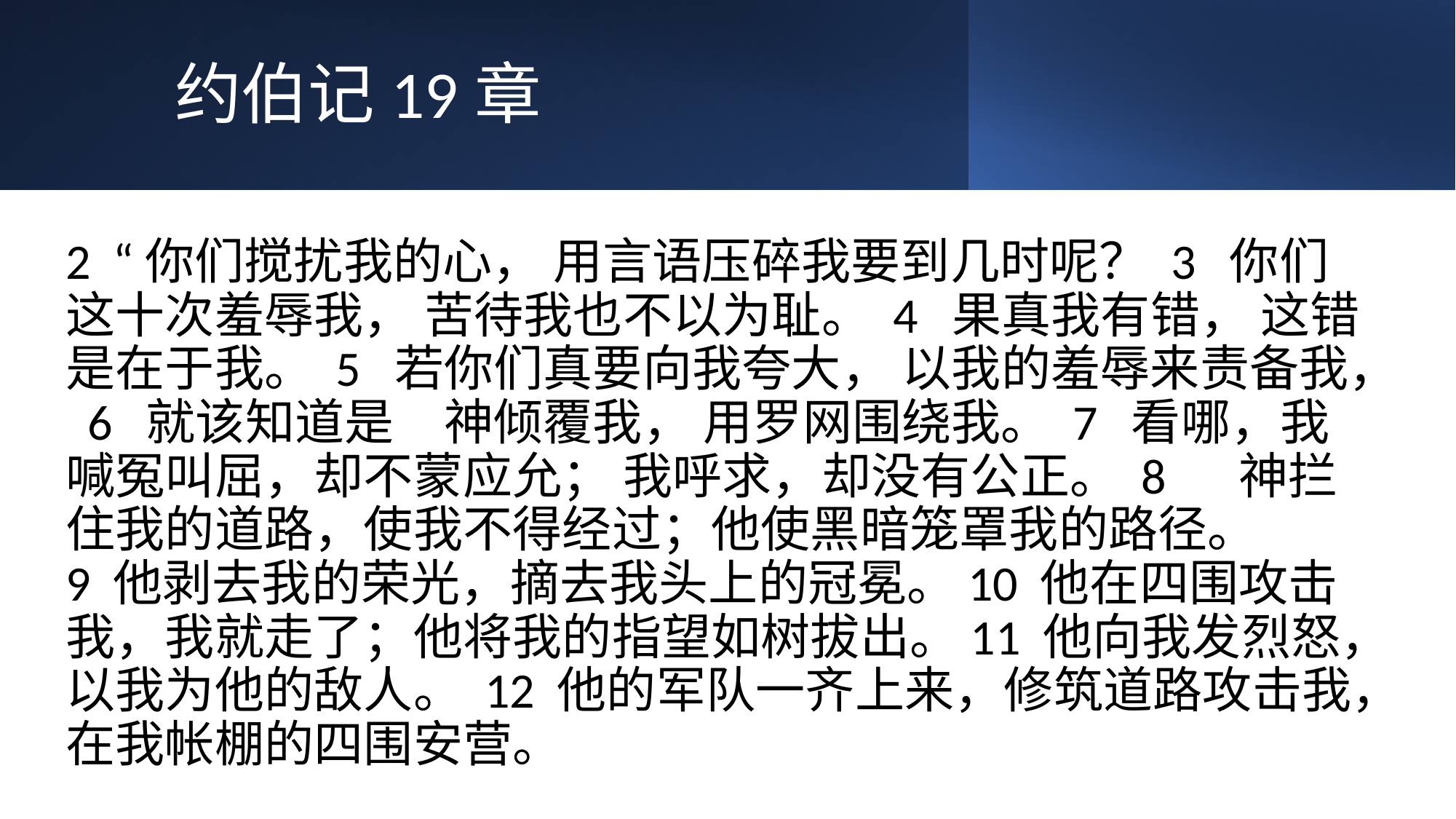

# 约伯记19章
2  “你们搅扰我的心， 用言语压碎我要到几时呢？ 3  你们这十次羞辱我， 苦待我也不以为耻。 4  果真我有错， 这错是在于我。 5  若你们真要向我夸大， 以我的羞辱来责备我， 6  就该知道是　神倾覆我， 用罗网围绕我。 7  看哪，我喊冤叫屈，却不蒙应允； 我呼求，却没有公正。 8 　神拦住我的道路，使我不得经过；他使黑暗笼罩我的路径。 9 他剥去我的荣光，摘去我头上的冠冕。10 他在四围攻击我，我就走了；他将我的指望如树拔出。11 他向我发烈怒，以我为他的敌人。 12 他的军队一齐上来，修筑道路攻击我，在我帐棚的四围安营。